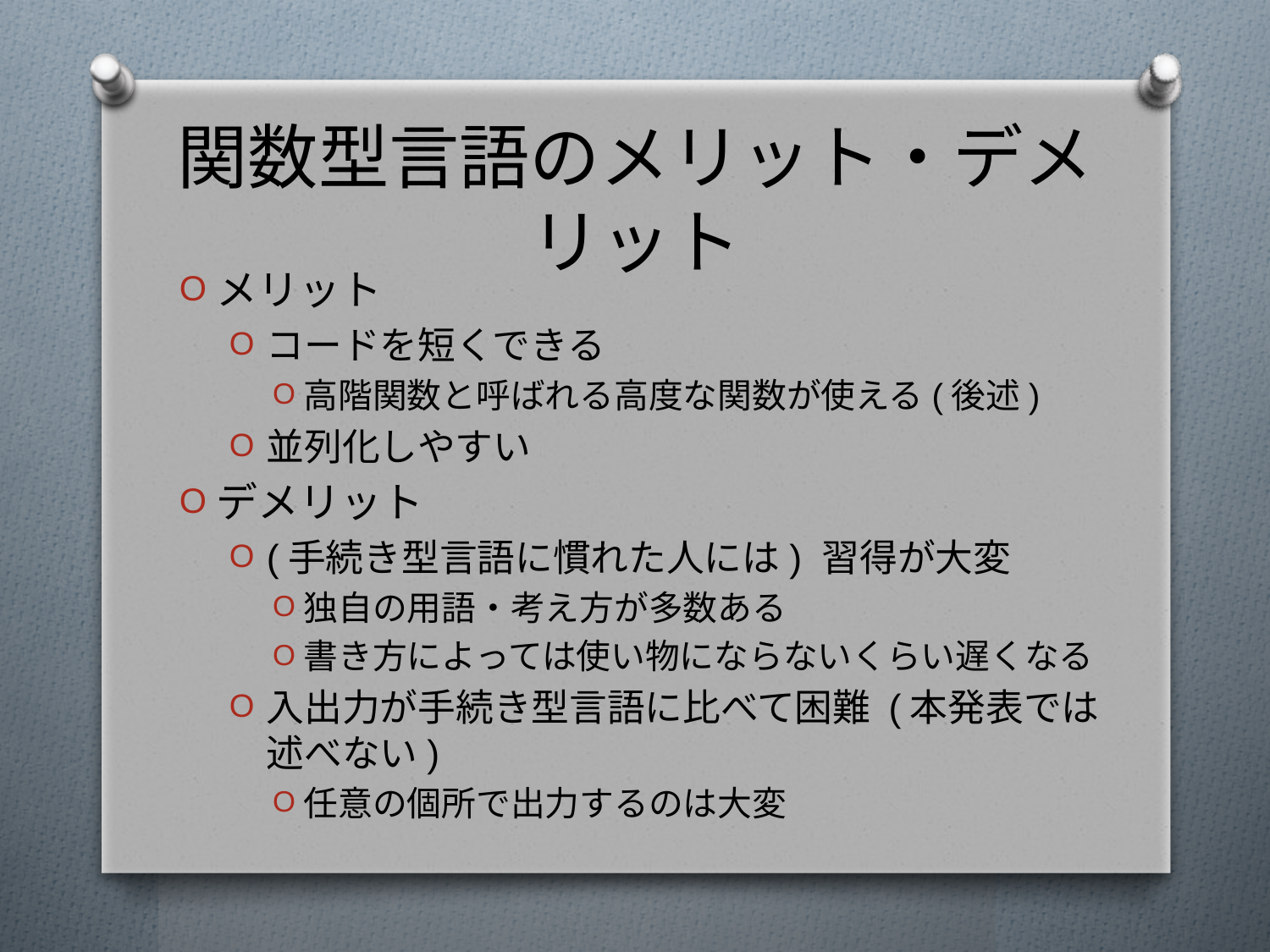

# 関数型言語のメリット・デメリット
メリット
コードを短くできる
高階関数と呼ばれる高度な関数が使える(後述)
並列化しやすい
デメリット
(手続き型言語に慣れた人には) 習得が大変
独自の用語・考え方が多数ある
書き方によっては使い物にならないくらい遅くなる
入出力が手続き型言語に比べて困難 (本発表では述べない)
任意の個所で出力するのは大変